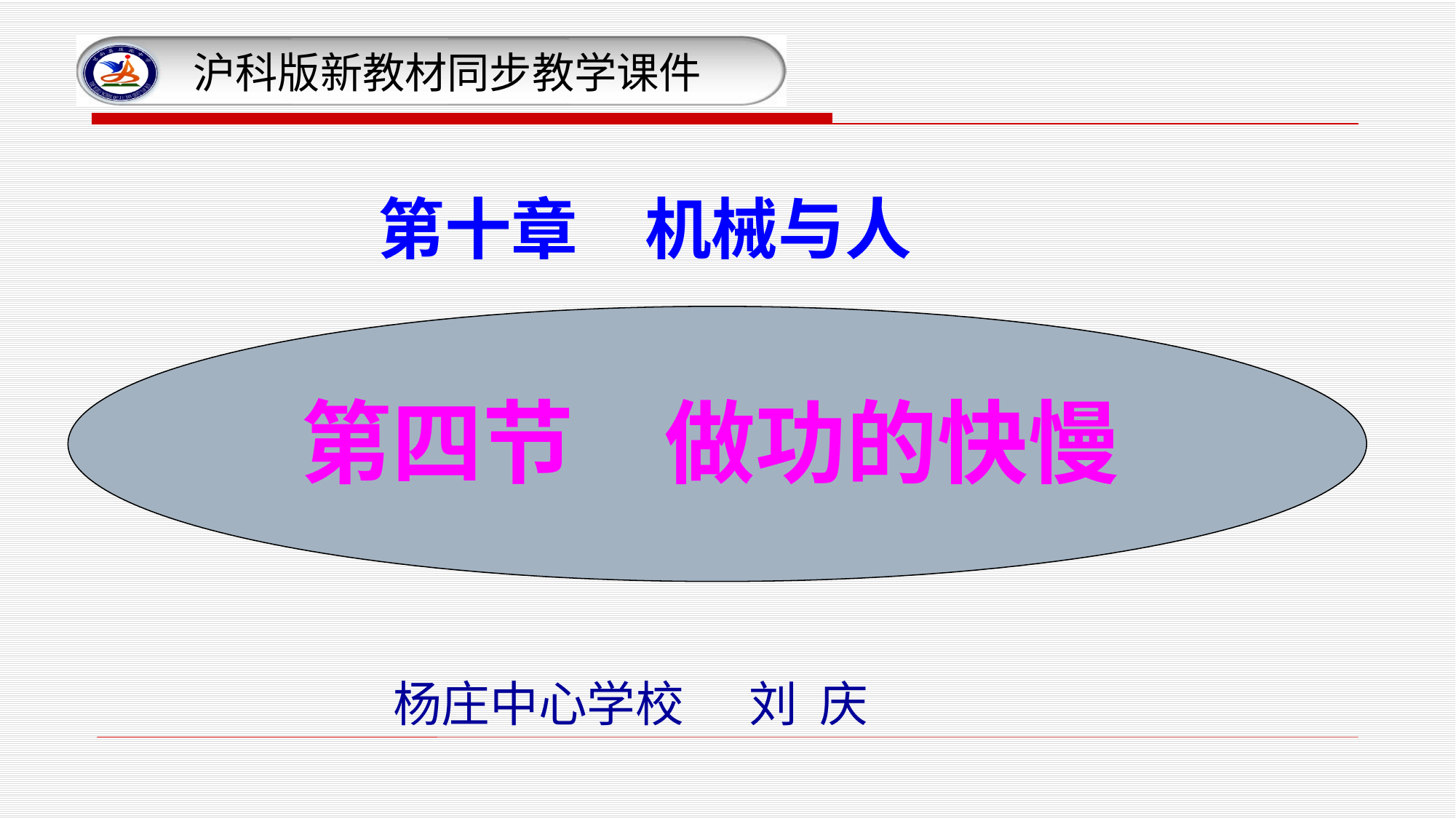

沪科版新教材同步教学课件
第十章　机械与人

第四节　做功的快慢
杨庄中心学校      刘  庆